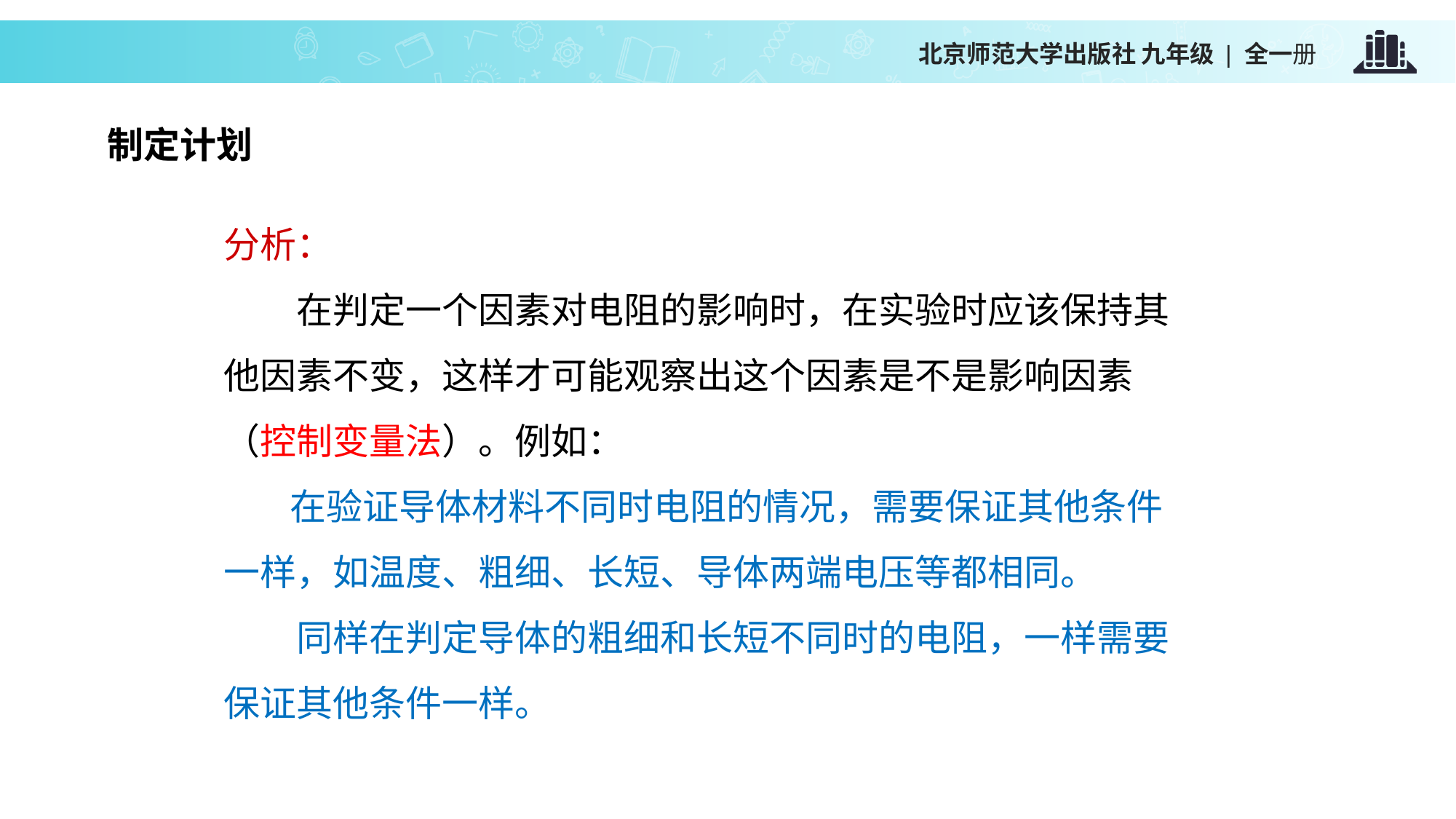

制定计划
分析：
　　在判定一个因素对电阻的影响时，在实验时应该保持其他因素不变，这样才可能观察出这个因素是不是影响因素（控制变量法）。例如：
       在验证导体材料不同时电阻的情况，需要保证其他条件一样，如温度、粗细、长短、导体两端电压等都相同。
　　同样在判定导体的粗细和长短不同时的电阻，一样需要保证其他条件一样。